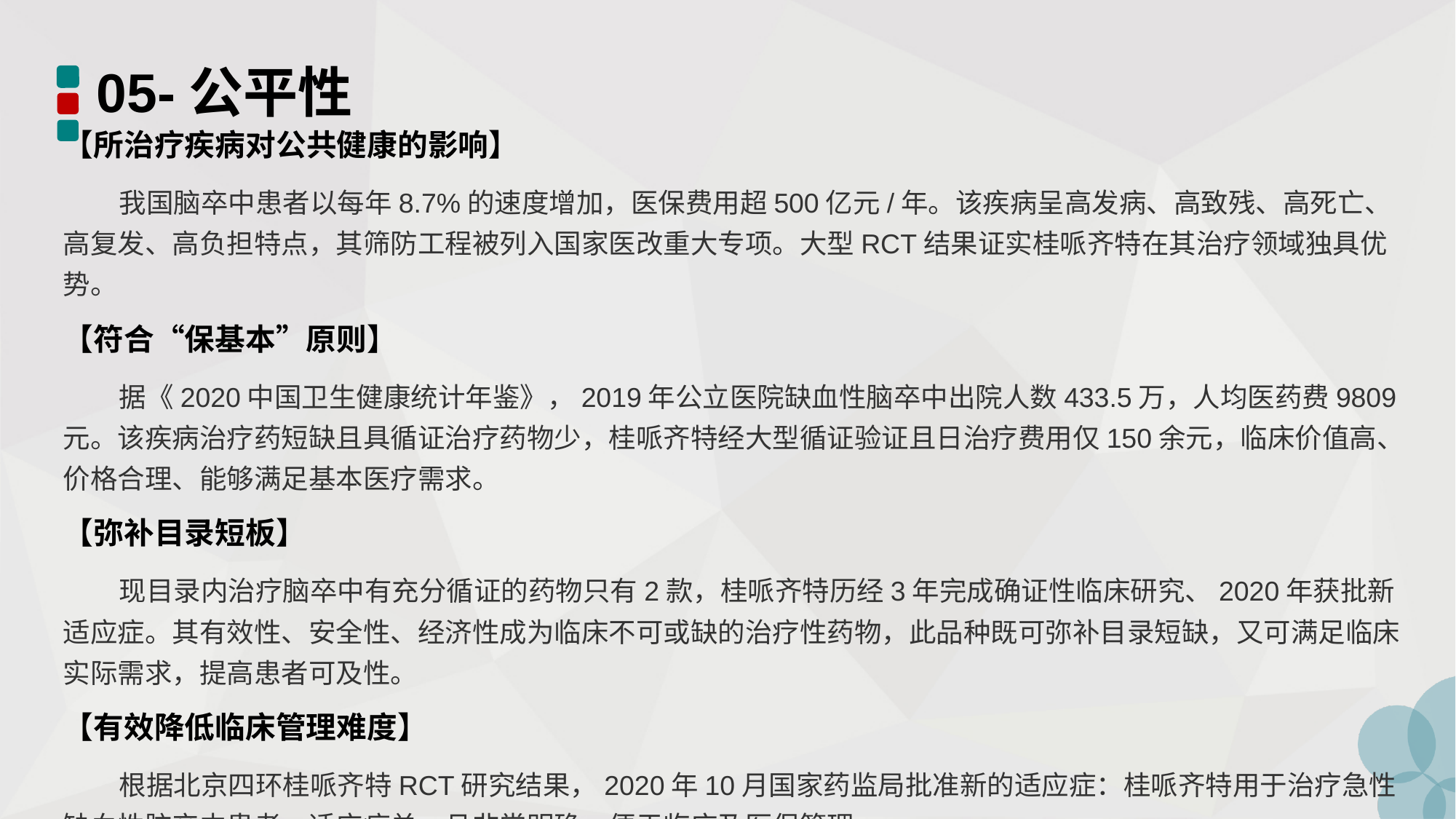

# 05-公平性
【所治疗疾病对公共健康的影响】
        我国脑卒中患者以每年8.7%的速度增加，医保费用超500亿元/年。该疾病呈高发病、高致残、高死亡、高复发、高负担特点，其筛防工程被列入国家医改重大专项。大型RCT结果证实桂哌齐特在其治疗领域独具优势。
【符合“保基本”原则】
        据《2020中国卫生健康统计年鉴》，2019年公立医院缺血性脑卒中出院人数433.5万，人均医药费9809元。该疾病治疗药短缺且具循证治疗药物少，桂哌齐特经大型循证验证且日治疗费用仅150余元，临床价值高、价格合理、能够满足基本医疗需求。
【弥补目录短板】
        现目录内治疗脑卒中有充分循证的药物只有2款，桂哌齐特历经3年完成确证性临床研究、2020年获批新适应症。其有效性、安全性、经济性成为临床不可或缺的治疗性药物，此品种既可弥补目录短缺，又可满足临床实际需求，提高患者可及性。
【有效降低临床管理难度】
        根据北京四环桂哌齐特RCT研究结果，2020年10月国家药监局批准新的适应症：桂哌齐特用于治疗急性缺血性脑卒中患者。适应症单一且非常明确，便于临床及医保管理。